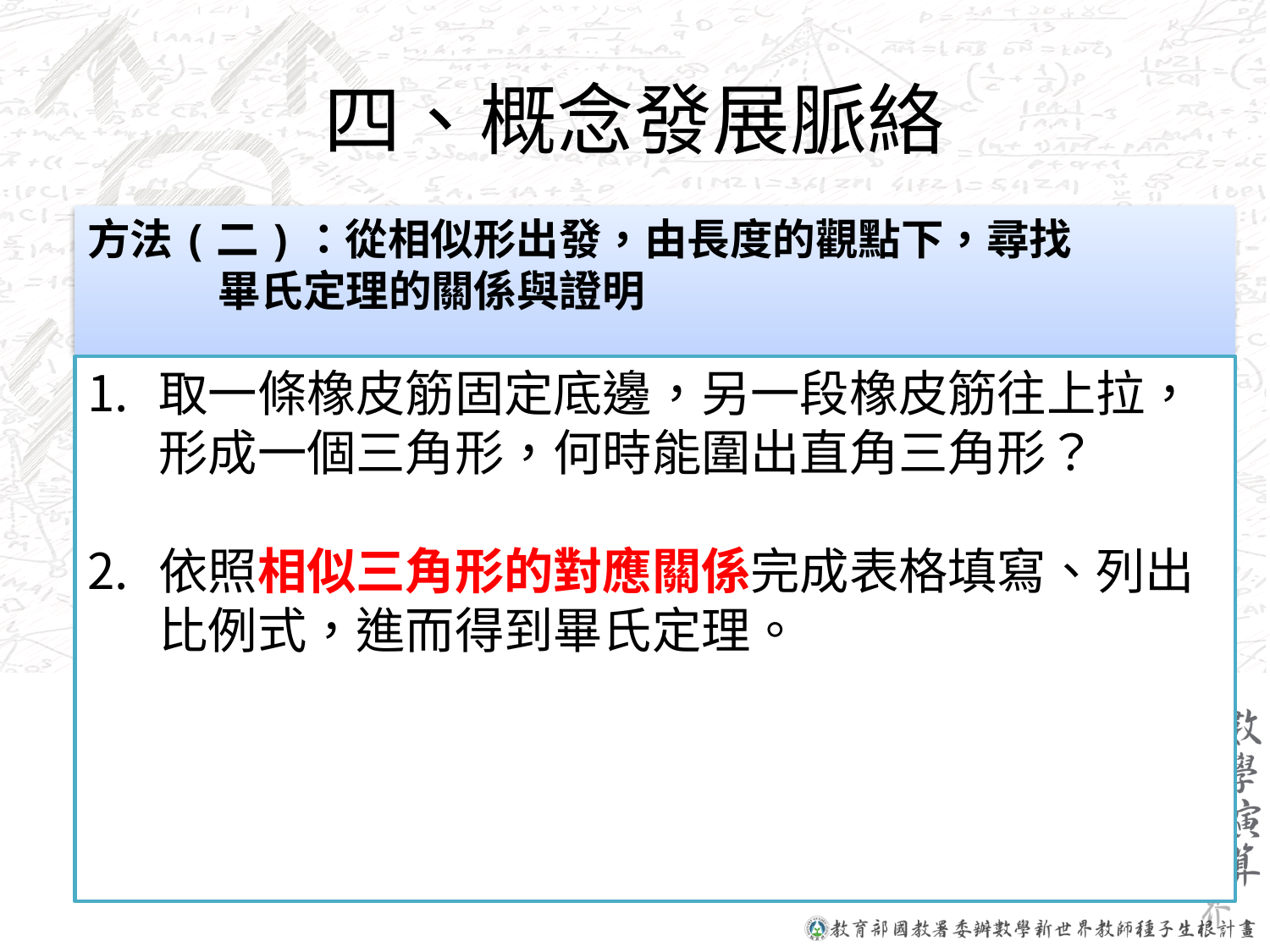

# 四、概念發展脈絡
方法(二)：從相似形出發，由長度的觀點下，尋找
       畢氏定理的關係與證明

取一條橡皮筋固定底邊，另一段橡皮筋往上拉，形成一個三角形，何時能圍出直角三角形？

依照相似三角形的對應關係完成表格填寫、列出比例式，進而得到畢氏定理。